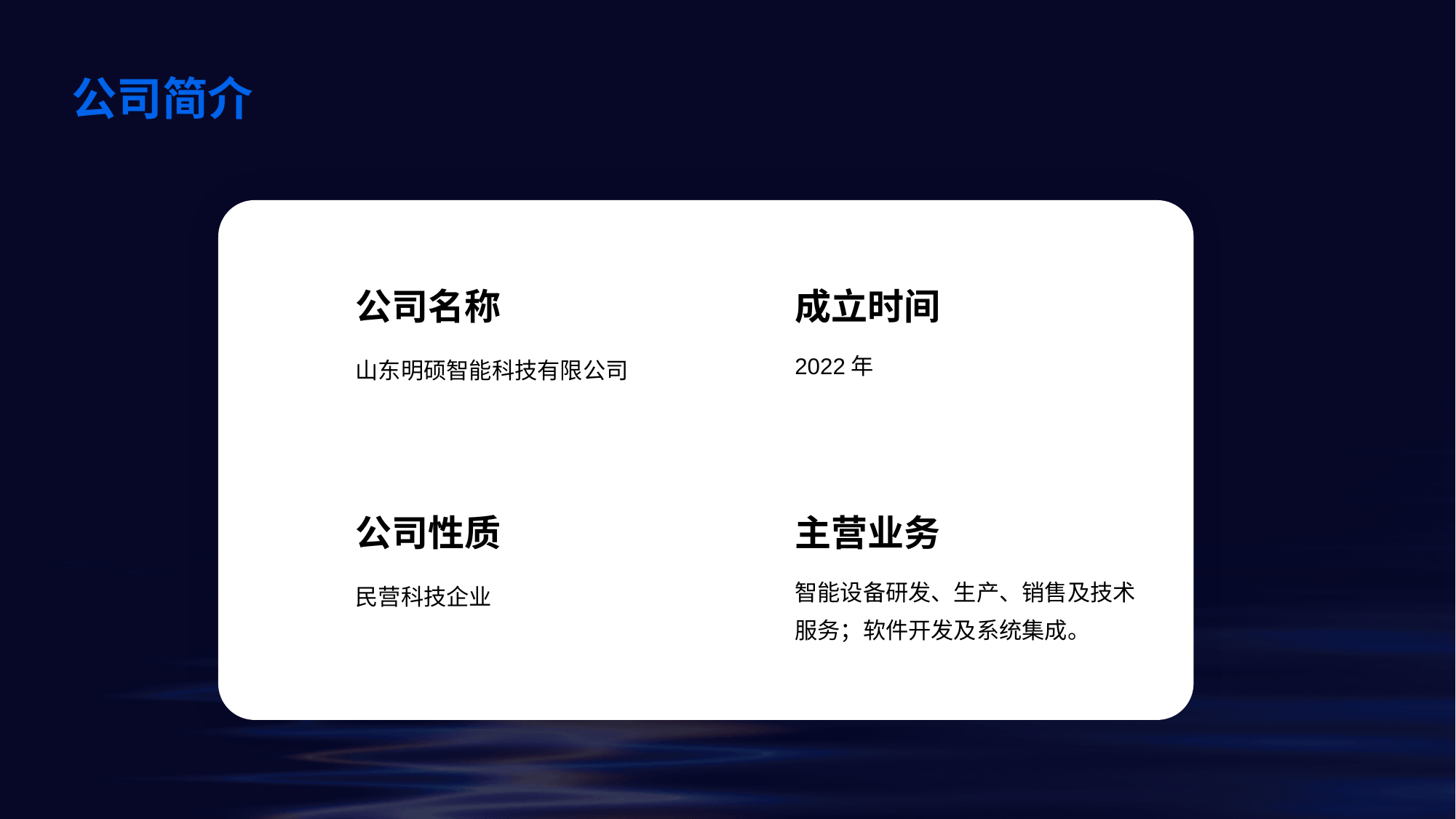

公司简介

公司名称
成立时间
2022年
山东明硕智能科技有限公司
公司性质
主营业务
智能设备研发、生产、销售及技术服务；软件开发及系统集成。
民营科技企业